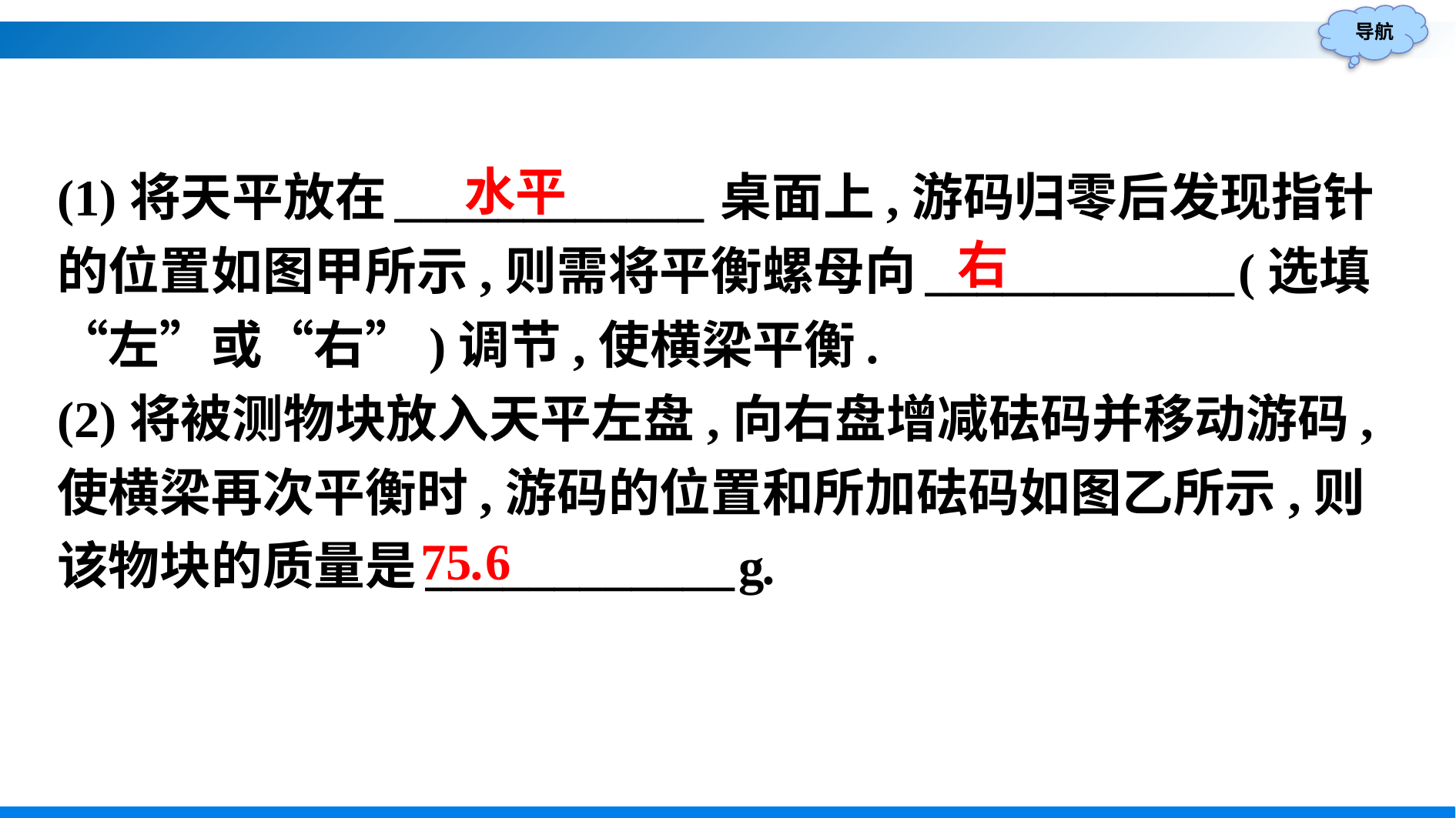

(1)将天平放在____________桌面上,游码归零后发现指针的位置如图甲所示,则需将平衡螺母向____________(选填“左”或“右”)调节,使横梁平衡.
(2)将被测物块放入天平左盘,向右盘增减砝码并移动游码,使横梁再次平衡时,游码的位置和所加砝码如图乙所示,则该物块的质量是____________g.
水平
右
75.6